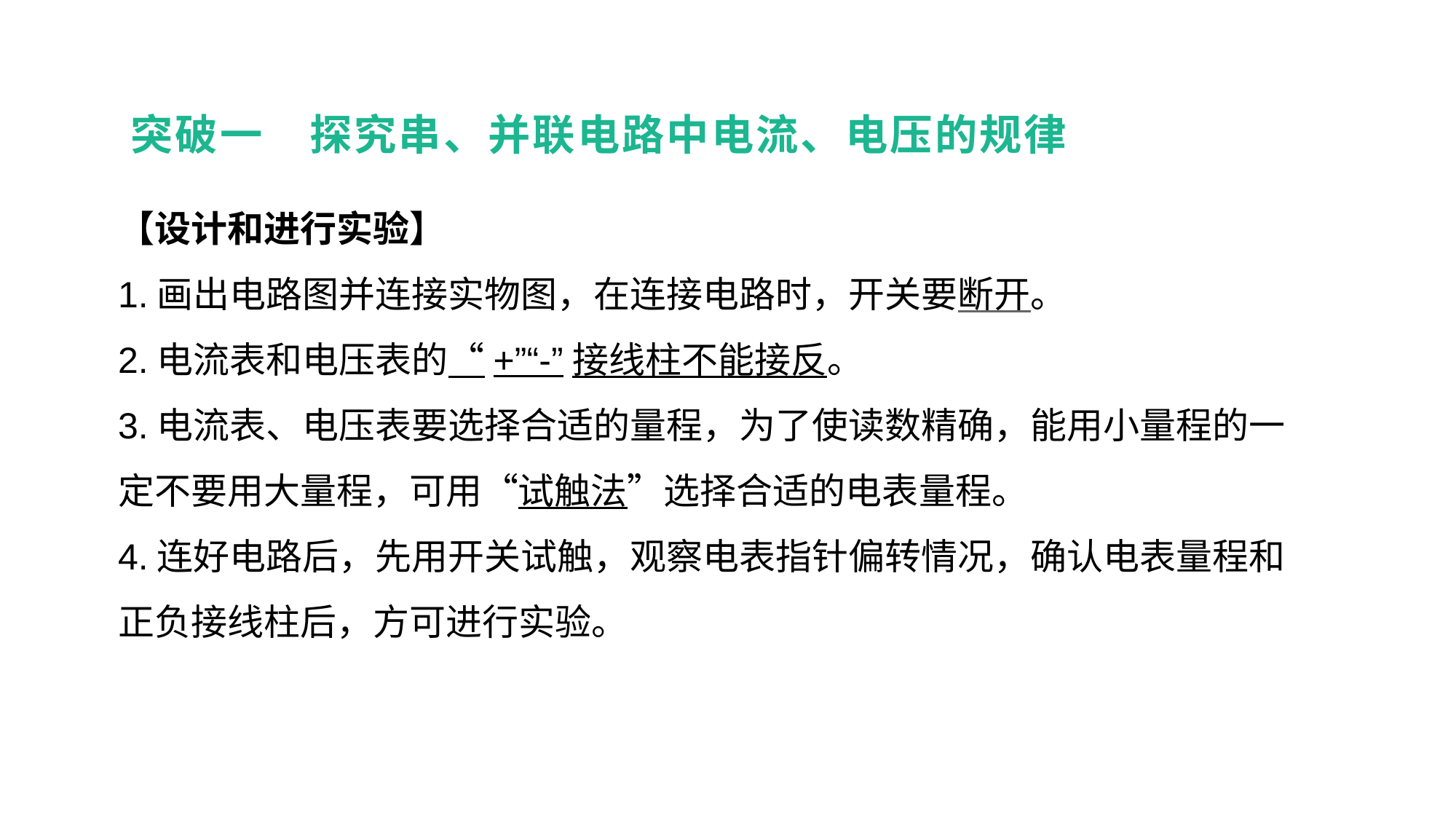

突破一　探究串、并联电路中电流、电压的规律
【设计和进行实验】
1.画出电路图并连接实物图，在连接电路时，开关要断开。
2.电流表和电压表的“+”“-”接线柱不能接反。
3.电流表、电压表要选择合适的量程，为了使读数精确，能用小量程的一定不要用大量程，可用“试触法”选择合适的电表量程。
4.连好电路后，先用开关试触，观察电表指针偏转情况，确认电表量程和正负接线柱后，方可进行实验。
实验突破 素养提升